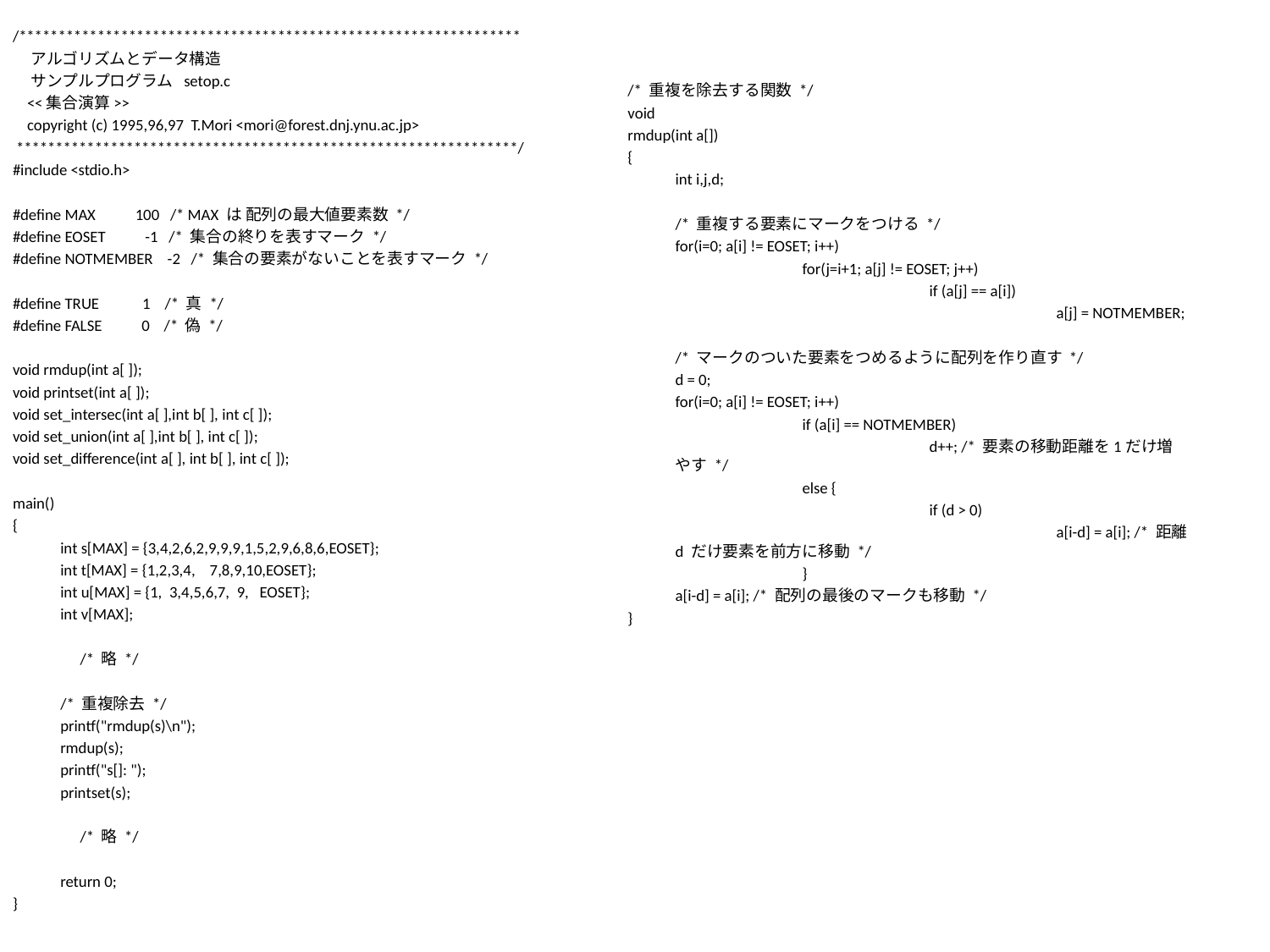

/****************************************************************
    アルゴリズムとデータ構造
    サンプルプログラム  setop.c
    <<集合演算>>
    copyright (c) 1995,96,97  T.Mori <mori@forest.dnj.ynu.ac.jp>
 ****************************************************************/
#include <stdio.h>

#define MAX           100   /* MAX は 配列の最大値要素数 */
#define EOSET           -1   /* 集合の終りを表すマーク */
#define NOTMEMBER    -2   /* 集合の要素がないことを表すマーク */

#define TRUE            1    /* 真 */
#define FALSE           0    /* 偽 */

void rmdup(int a[ ]);
void printset(int a[ ]);
void set_intersec(int a[ ],int b[ ], int c[ ]);
void set_union(int a[ ],int b[ ], int c[ ]);
void set_difference(int a[ ], int b[ ], int c[ ]);

main()
{
	int s[MAX] = {3,4,2,6,2,9,9,9,1,5,2,9,6,8,6,EOSET};
	int t[MAX] = {1,2,3,4,    7,8,9,10,EOSET};
	int u[MAX] = {1,  3,4,5,6,7,  9,   EOSET};
	int v[MAX];

　　　　/* 略 */

	/* 重複除去 */
	printf("rmdup(s)\n");
	rmdup(s);
	printf("s[]: ");
	printset(s);

　　　　/* 略 */

	return 0;
}

/* 重複を除去する関数 */
void
rmdup(int a[])
{
	int i,j,d;

	/* 重複する要素にマークをつける */
	for(i=0; a[i] != EOSET; i++)
		for(j=i+1; a[j] != EOSET; j++)
			if (a[j] == a[i])
				a[j] = NOTMEMBER;

	/* マークのついた要素をつめるように配列を作り直す */
	d = 0;
	for(i=0; a[i] != EOSET; i++)
		if (a[i] == NOTMEMBER)
			d++; /* 要素の移動距離を1だけ増やす */
		else {
			if (d > 0)
				a[i-d] = a[i]; /* 距離 d だけ要素を前方に移動 */
		}
	a[i-d] = a[i]; /* 配列の最後のマークも移動 */
}